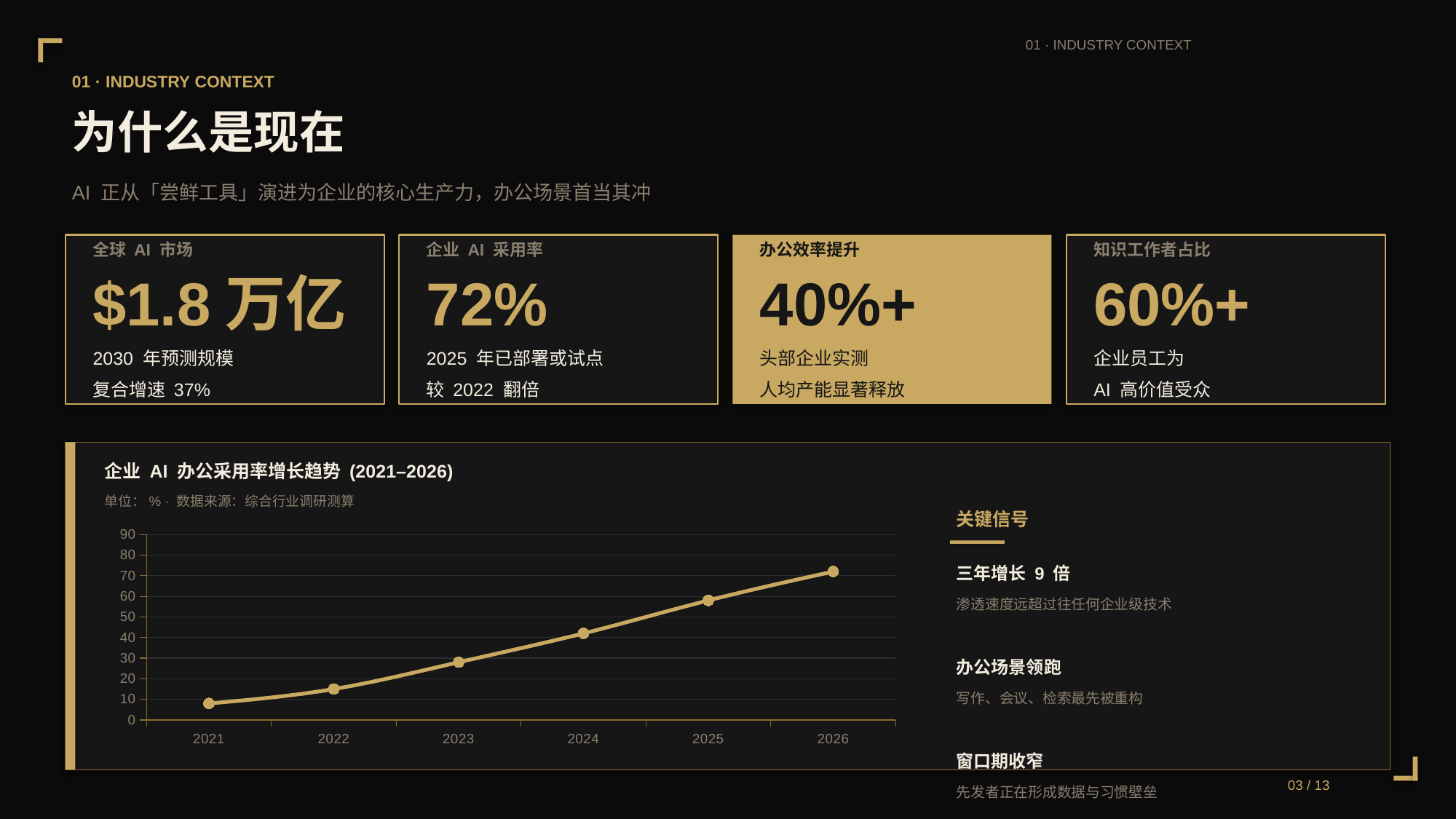

01 · INDUSTRY CONTEXT

01 · INDUSTRY CONTEXT
为什么是现在
AI 正从「尝鲜工具」演进为企业的核心生产力，办公场景首当其冲
全球 AI 市场
$1.8万亿
2030 年预测规模
复合增速 37%
企业 AI 采用率
72%
2025 年已部署或试点
较 2022 翻倍
办公效率提升
40%+
头部企业实测
人均产能显著释放
知识工作者占比
60%+
企业员工为
AI 高价值受众

企业 AI 办公采用率增长趋势 (2021–2026)
单位：% · 数据来源：综合行业调研测算
关键信号

### Chart

| Category | 采用率 |
|---|---|
| 2021 | 8.0 |
| 2022 | 15.0 |
| 2023 | 28.0 |
| 2024 | 42.0 |
| 2025 | 58.0 |
| 2026 | 72.0 |
三年增长 9 倍
渗透速度远超过往任何企业级技术
办公场景领跑
写作、会议、检索最先被重构
窗口期收窄

03 / 13

先发者正在形成数据与习惯壁垒